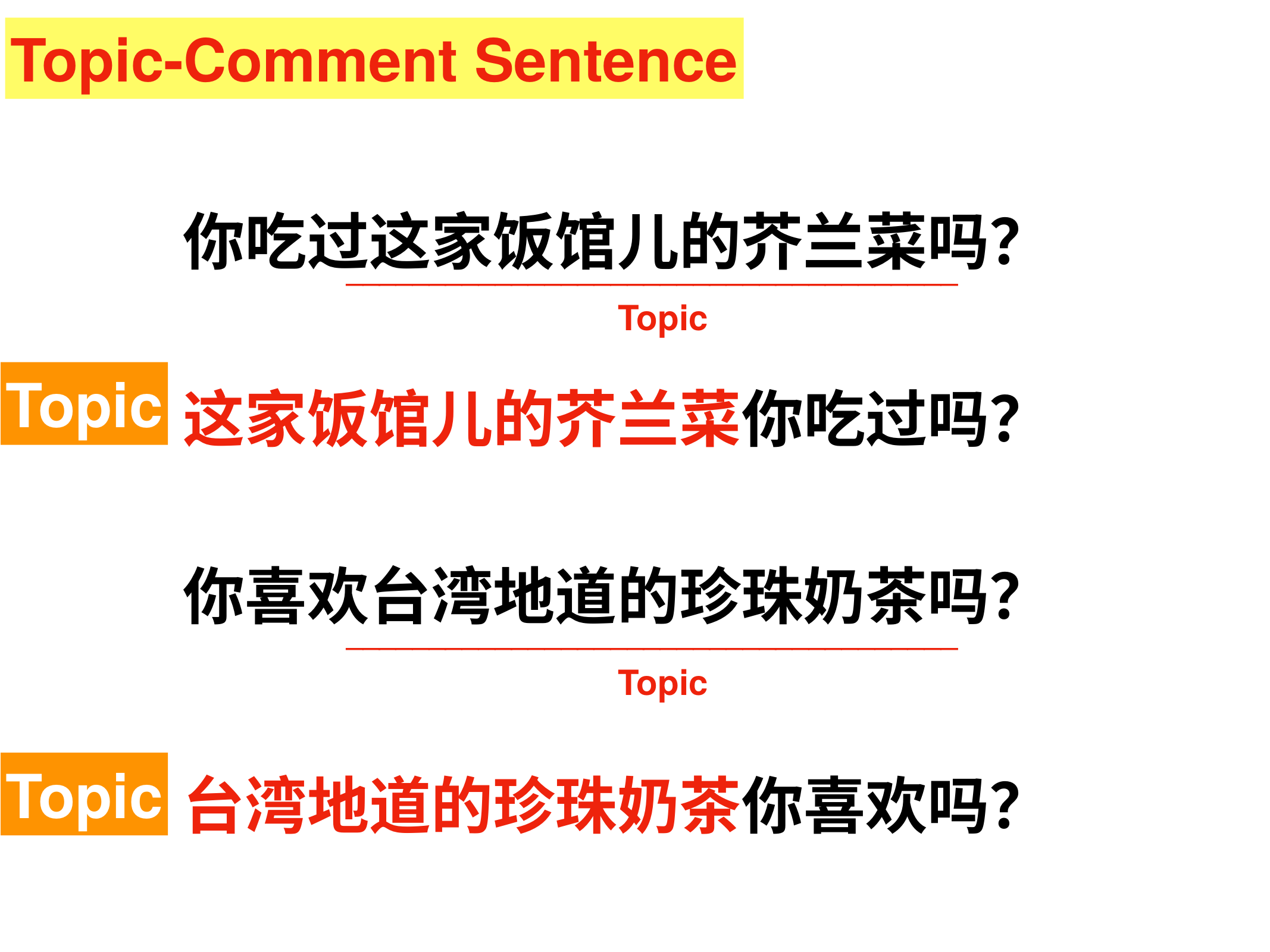

Topic-Comment Sentence
你吃过这家饭馆儿的芥兰菜吗？
_____________________________________
Topic
Topic
这家饭馆儿的芥兰菜你吃过吗？
你喜欢台湾地道的珍珠奶茶吗？
_____________________________________
Topic
Topic
台湾地道的珍珠奶茶你喜欢吗？